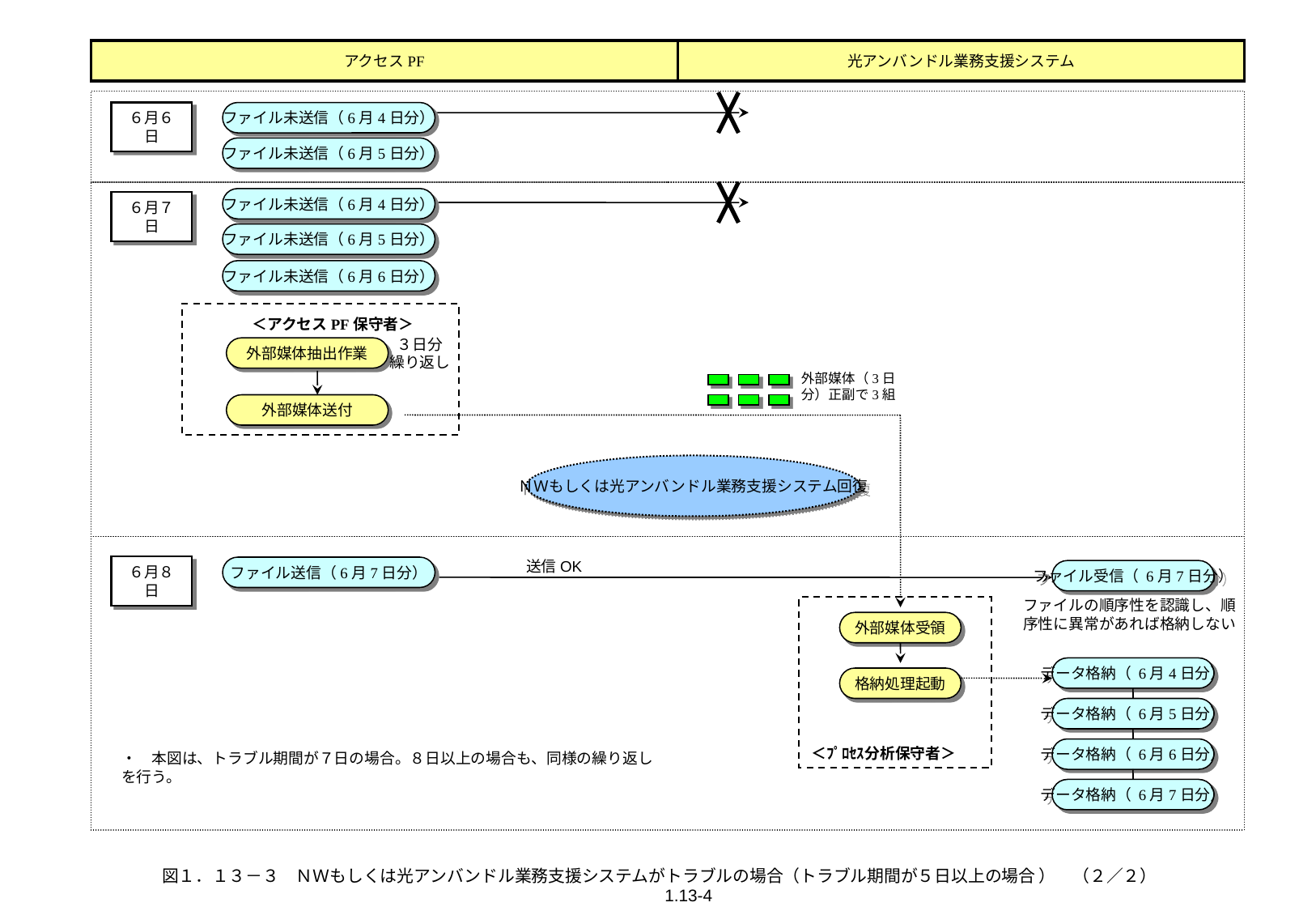

アクセスPF
光アンバンドル業務支援システム

６月６日
ファイル未送信（6月4日分）

ファイル未送信（6月5日分）

ファイル未送信（6月4日分）
６月７日

ファイル未送信（6月5日分）
ファイル未送信（6月6日分）

＜アクセスPF保守者＞
外部媒体抽出作業
３日分
繰り返し
外部媒体（3日分）正副で3組

外部媒体送付

ＮＷもしくは光アンバンドル業務支援システム回復

６月８日
送信OK
ファイル送信（6月7日分）
ファイル受信（ 6月7日分）

ファイルの順序性を認識し、順序性に異常があれば格納しない

外部媒体受領

データ格納（ 6月4日分）
格納処理起動

データ格納（ 6月5日分）

＜ﾌﾟﾛｾｽ分析保守者＞
データ格納（ 6月6日分）
・　本図は、トラブル期間が７日の場合。８日以上の場合も、同様の繰り返しを行う。

データ格納（ 6月7日分）
図１．１３－３　ＮＷもしくは光アンバンドル業務支援システムがトラブルの場合（トラブル期間が５日以上の場合 ）　（２／２）
1.13-4